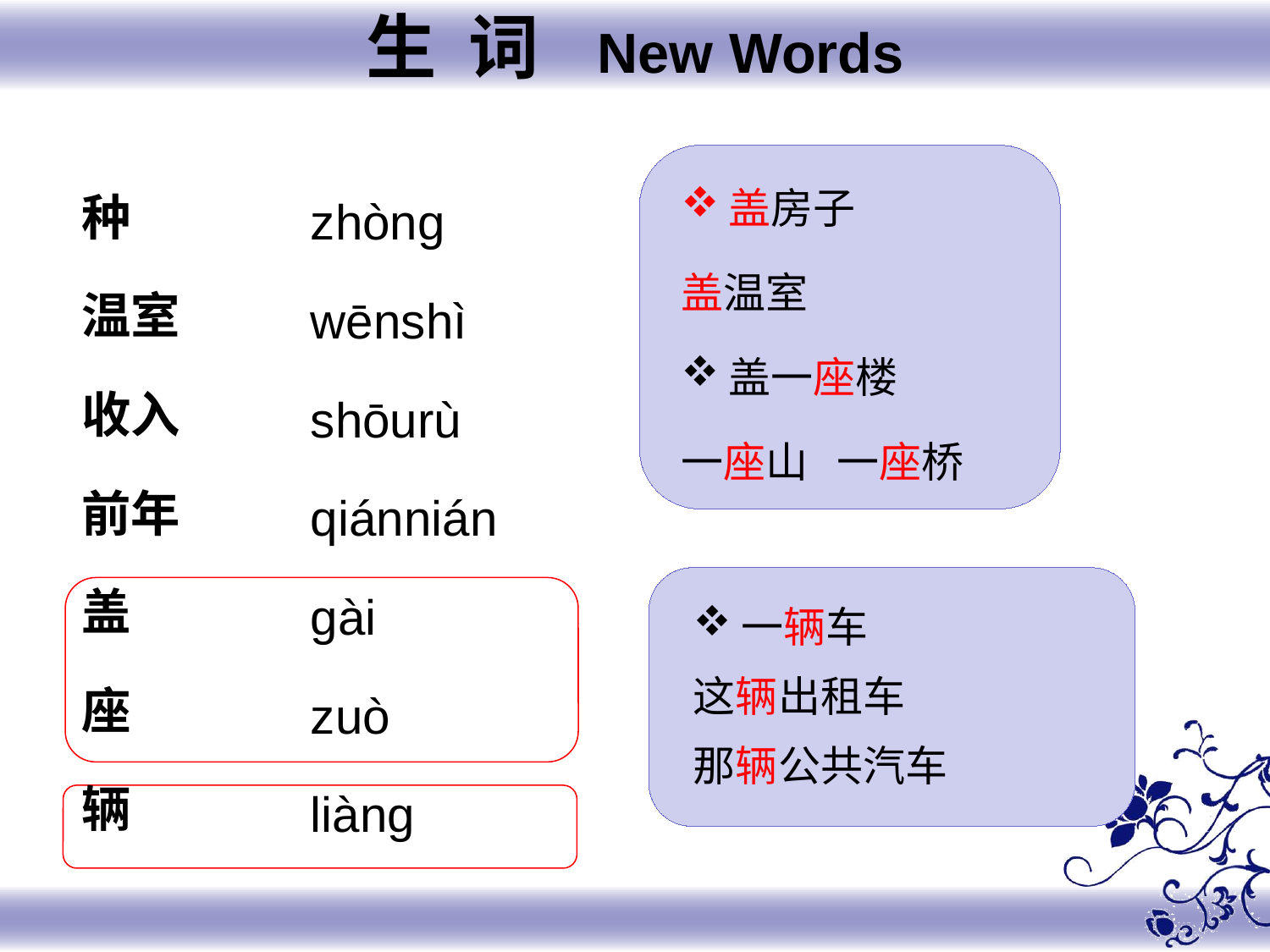

生  词   New Words

盖房子
盖温室
盖一座楼
一座山   一座桥

种
温室
收入
前年
盖
座
辆
zhònɡ
wēnshì
shōurù
qiánnián
gài
zuò
liànɡ

一辆车
这辆出租车
那辆公共汽车